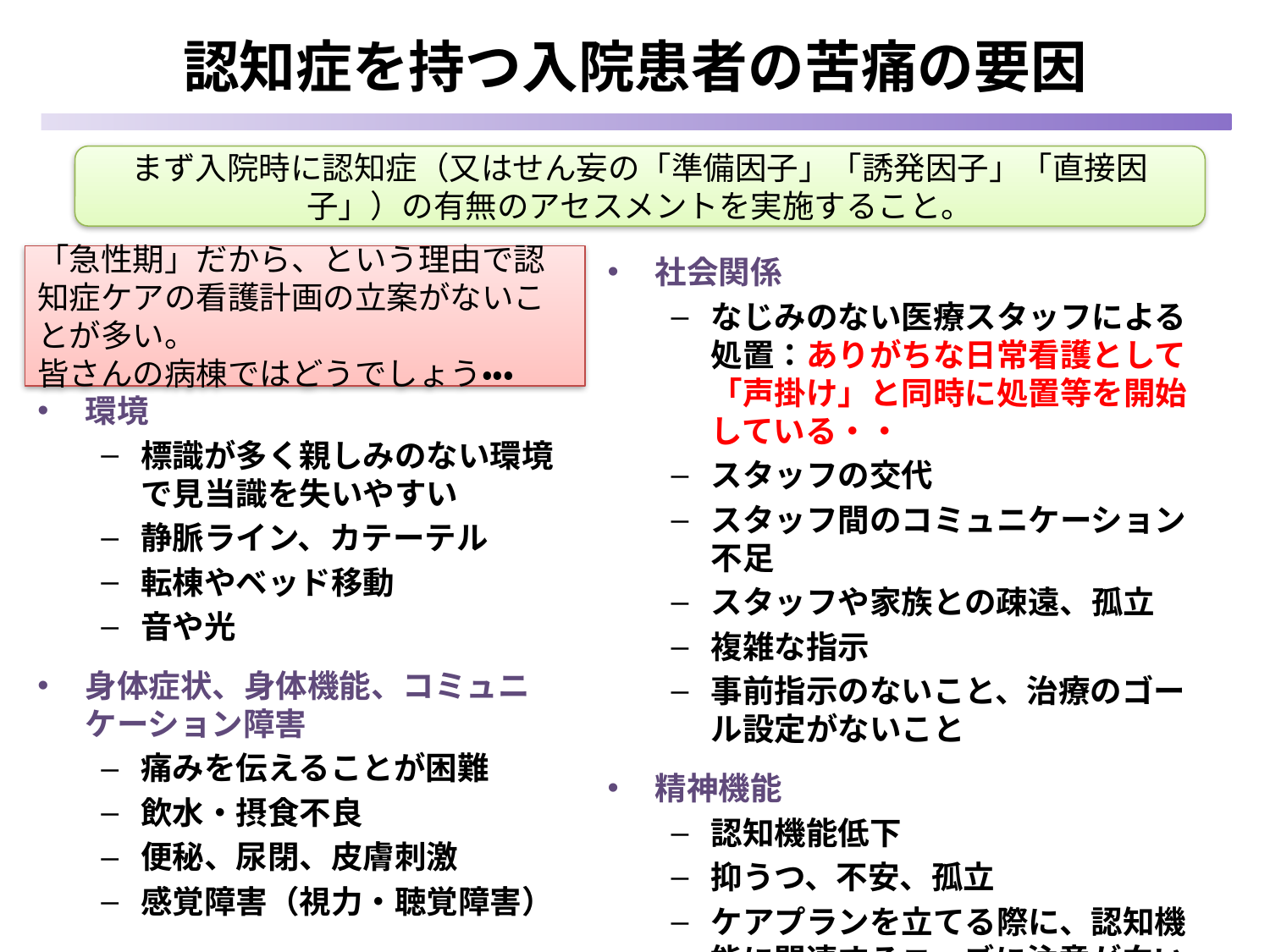

# 認知症を持つ入院患者の苦痛の要因

まず入院時に認知症（又はせん妄の「準備因子」「誘発因子」「直接因子」）の有無のアセスメントを実施すること。
「急性期」だから、という理由で認知症ケアの看護計画の立案がないことが多い。
皆さんの病棟ではどうでしょう・・・
社会関係
なじみのない医療スタッフによる処置：ありがちな日常看護として「声掛け」と同時に処置等を開始している・・
スタッフの交代
スタッフ間のコミュニケーション不足
スタッフや家族との疎遠、孤立
複雑な指示
事前指示のないこと、治療のゴール設定がないこと
精神機能
認知機能低下
抑うつ、不安、孤立
ケアプランを立てる際に、認知機能に関連するニーズに注意が向いていないこと

環境
標識が多く親しみのない環境で見当識を失いやすい
静脈ライン、カテーテル
転棟やベッド移動
音や光
身体症状、身体機能、コミュニケーション障害
痛みを伝えることが困難
飲水・摂食不良
便秘、尿閉、皮膚刺激
感覚障害（視力・聴覚障害）